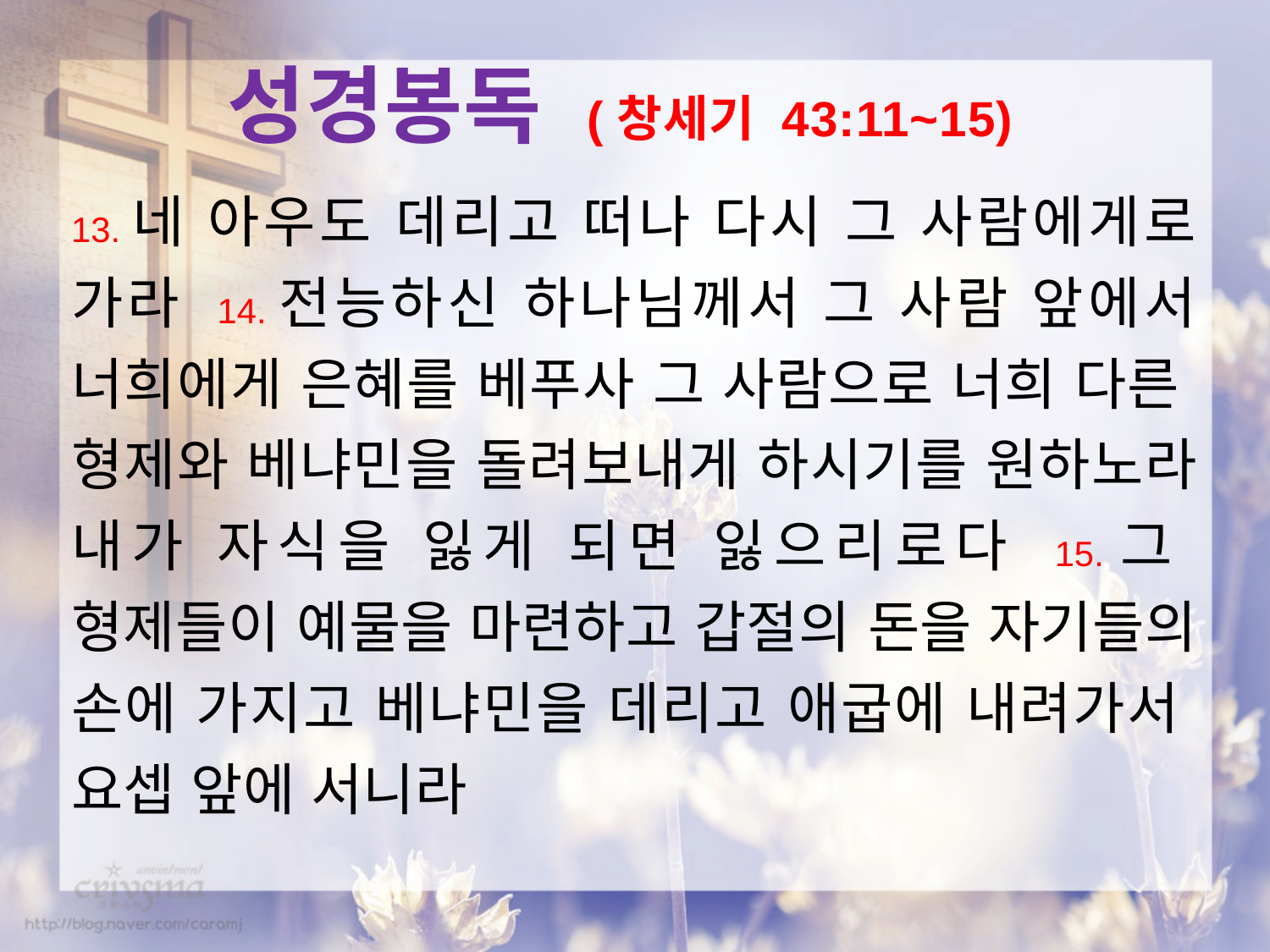

성경봉독 (창세기 43:11~15)
13.네 아우도 데리고 떠나 다시 그 사람에게로 가라 14.전능하신 하나님께서 그 사람 앞에서 너희에게 은혜를 베푸사 그 사람으로 너희 다른 형제와 베냐민을 돌려보내게 하시기를 원하노라 내가 자식을 잃게 되면 잃으리로다 15.그 형제들이 예물을 마련하고 갑절의 돈을 자기들의 손에 가지고 베냐민을 데리고 애굽에 내려가서 요셉 앞에 서니라